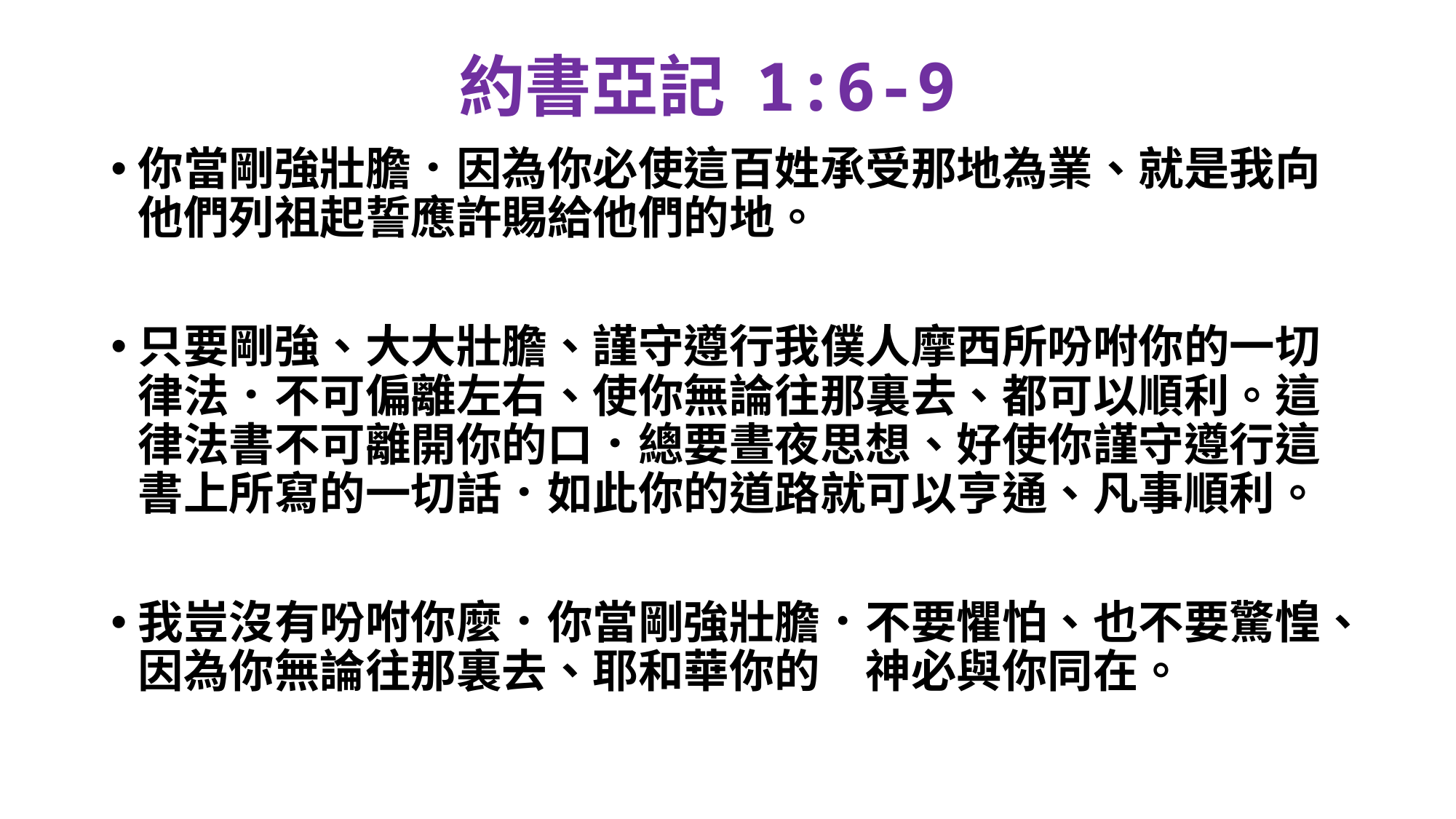

# 約書亞記 1:6-9
你當剛強壯膽．因為你必使這百姓承受那地為業、就是我向他們列祖起誓應許賜給他們的地。

只要剛強、大大壯膽、謹守遵行我僕人摩西所吩咐你的一切律法．不可偏離左右、使你無論往那裏去、都可以順利。這律法書不可離開你的口．總要晝夜思想、好使你謹守遵行這書上所寫的一切話．如此你的道路就可以亨通、凡事順利。

我豈沒有吩咐你麼．你當剛強壯膽．不要懼怕、也不要驚惶、因為你無論往那裏去、耶和華你的　神必與你同在。